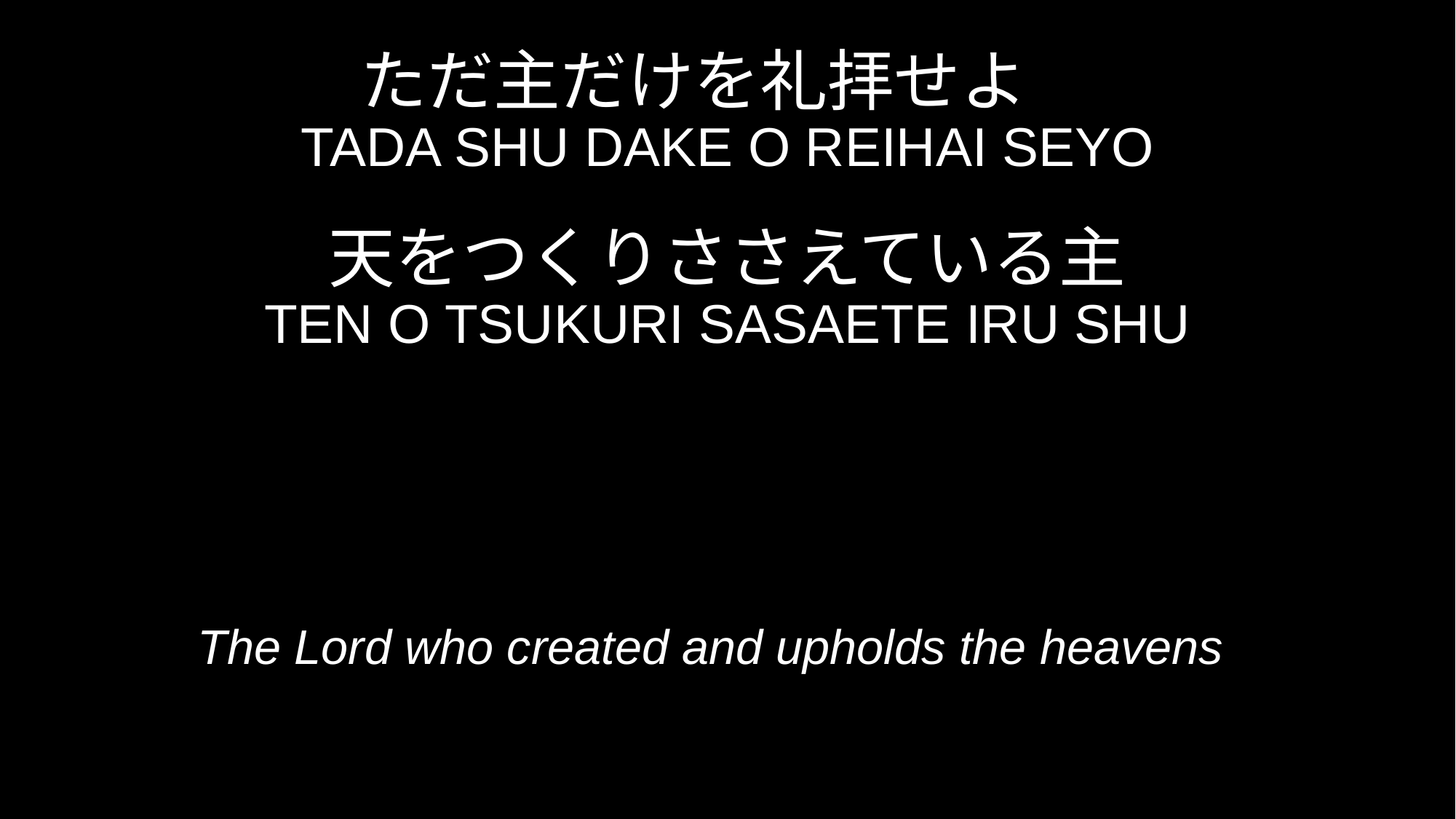

# ただ主だけを礼拝せよ　 TADA SHU DAKE O REIHAI SEYO 天をつくりささえている主 TEN O TSUKURI SASAETE IRU SHU
The Lord who created and upholds the heavens